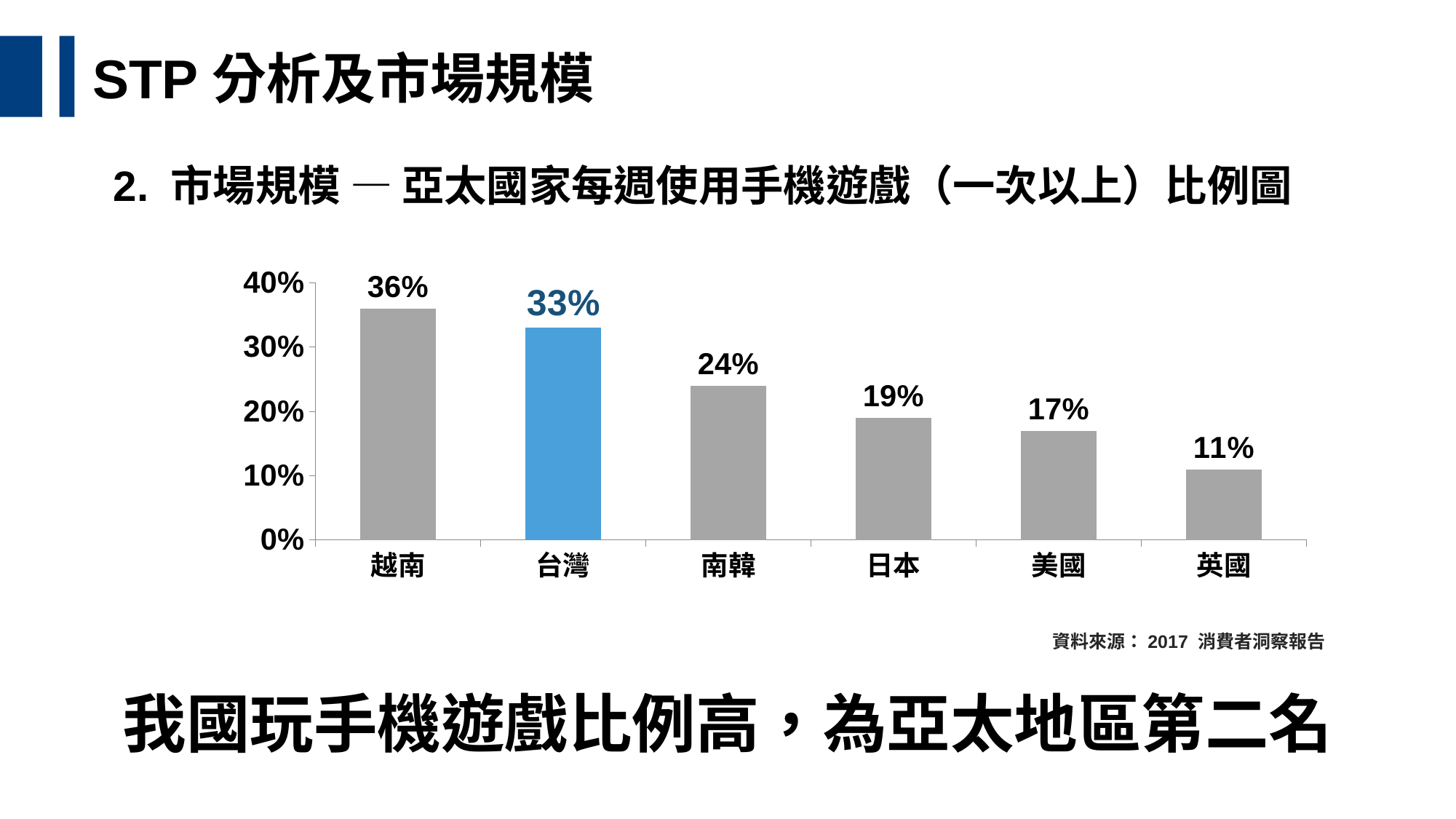

STP分析及市場規模
2. 市場規模 — 亞太國家每週使用手機遊戲（一次以上）比例圖

### Chart

| Category | 欄1 |
|---|---|
| 越南 | 0.36 |
| 台灣 | 0.33 |
| 南韓 | 0.24 |
| 日本 | 0.19 |
| 美國 | 0.17 |
| 英國 | 0.11 |
資料來源：2017 消費者洞察報告
我國玩手機遊戲比例高，為亞太地區第二名